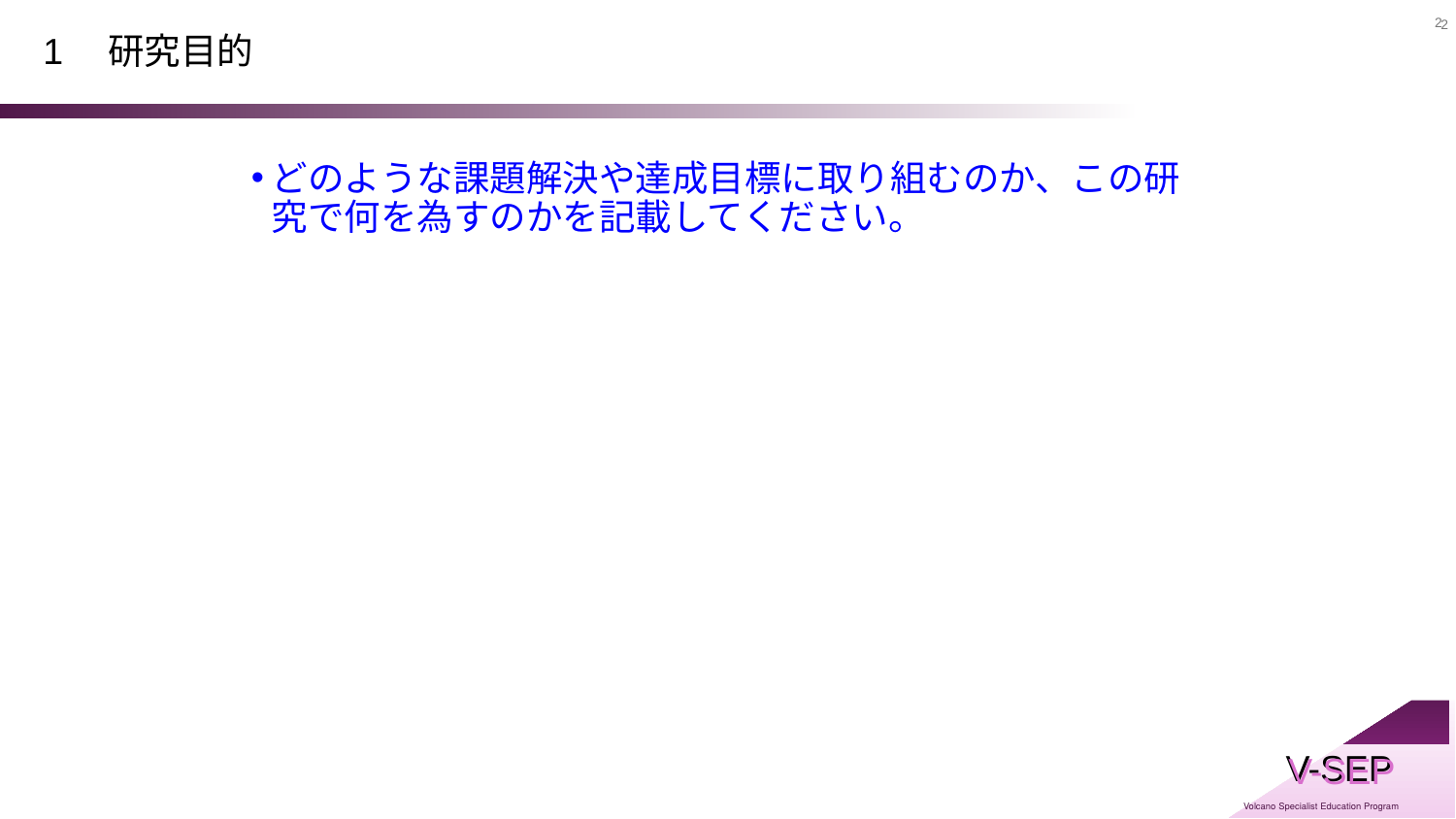

2
# 1　研究目的
どのような課題解決や達成目標に取り組むのか、この研究で何を為すのかを記載してください。